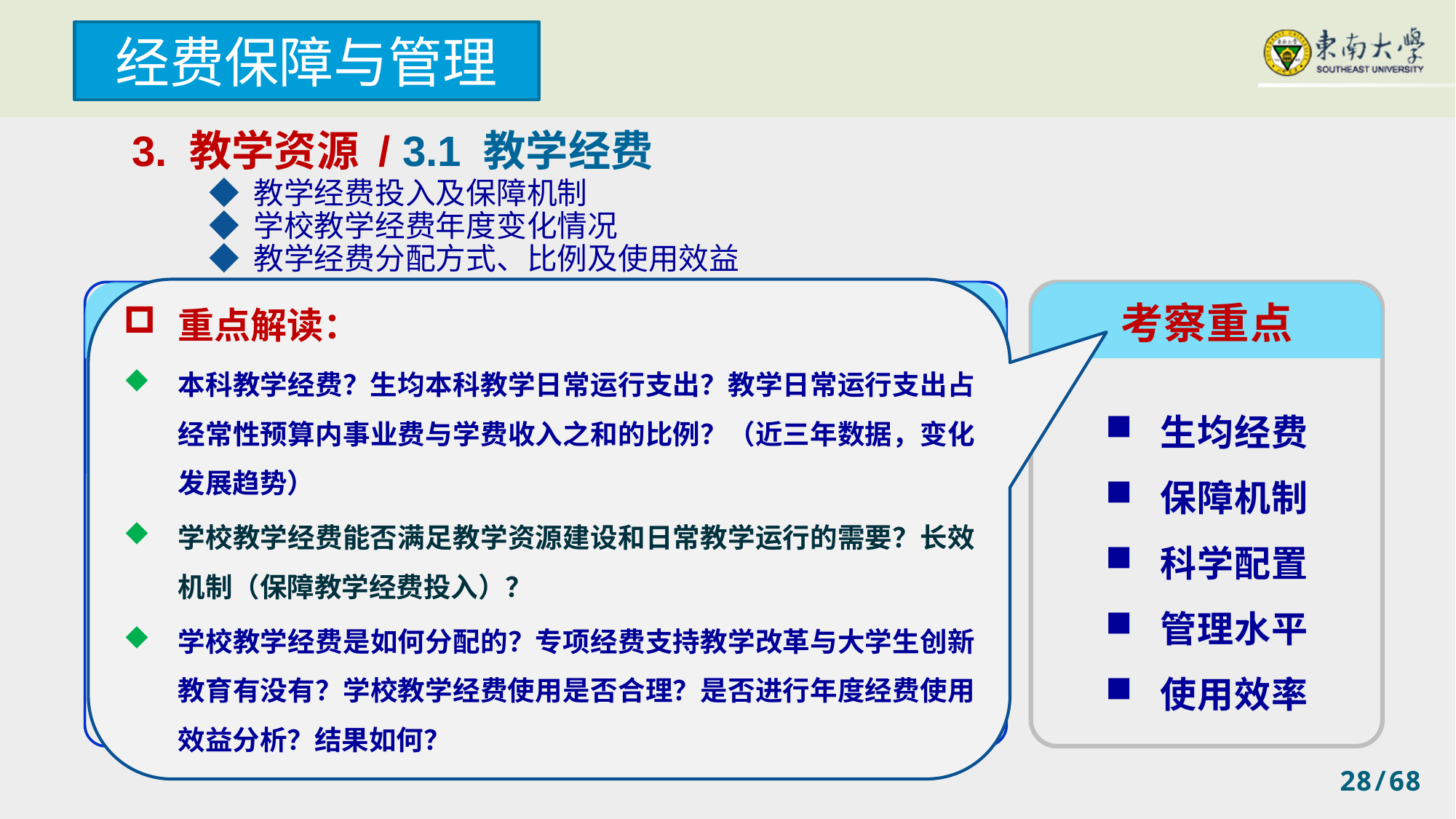

经费保障与管理
3. 教学资源 / 3.1 教学经费
◆ 教学经费投入及保障机制
◆ 学校教学经费年度变化情况
◆ 教学经费分配方式、比例及使用效益
重点解读：
本科教学经费？生均本科教学日常运行支出？教学日常运行支出占经常性预算内事业费与学费收入之和的比例？（近三年数据，变化发展趋势）
学校教学经费能否满足教学资源建设和日常教学运行的需要？长效机制（保障教学经费投入）？
学校教学经费是如何分配的？专项经费支持教学改革与大学生创新教育有没有？学校教学经费使用是否合理？是否进行年度经费使用效益分析？结果如何？

释    义
考察重点

教学经费是教学资源建设和日常教学运行的基本保障，学校应优先保障教学经费足额投入，有随教育经费而同步增长的长效机制。
教学经费的分配以及校院两级的使用权限是否科学合理，是否优先满足实践教学的需要。
是否有强化经费管理的规范性措施，提高经费使用的效率。
生均经费
保障机制
科学配置
管理水平
使用效率